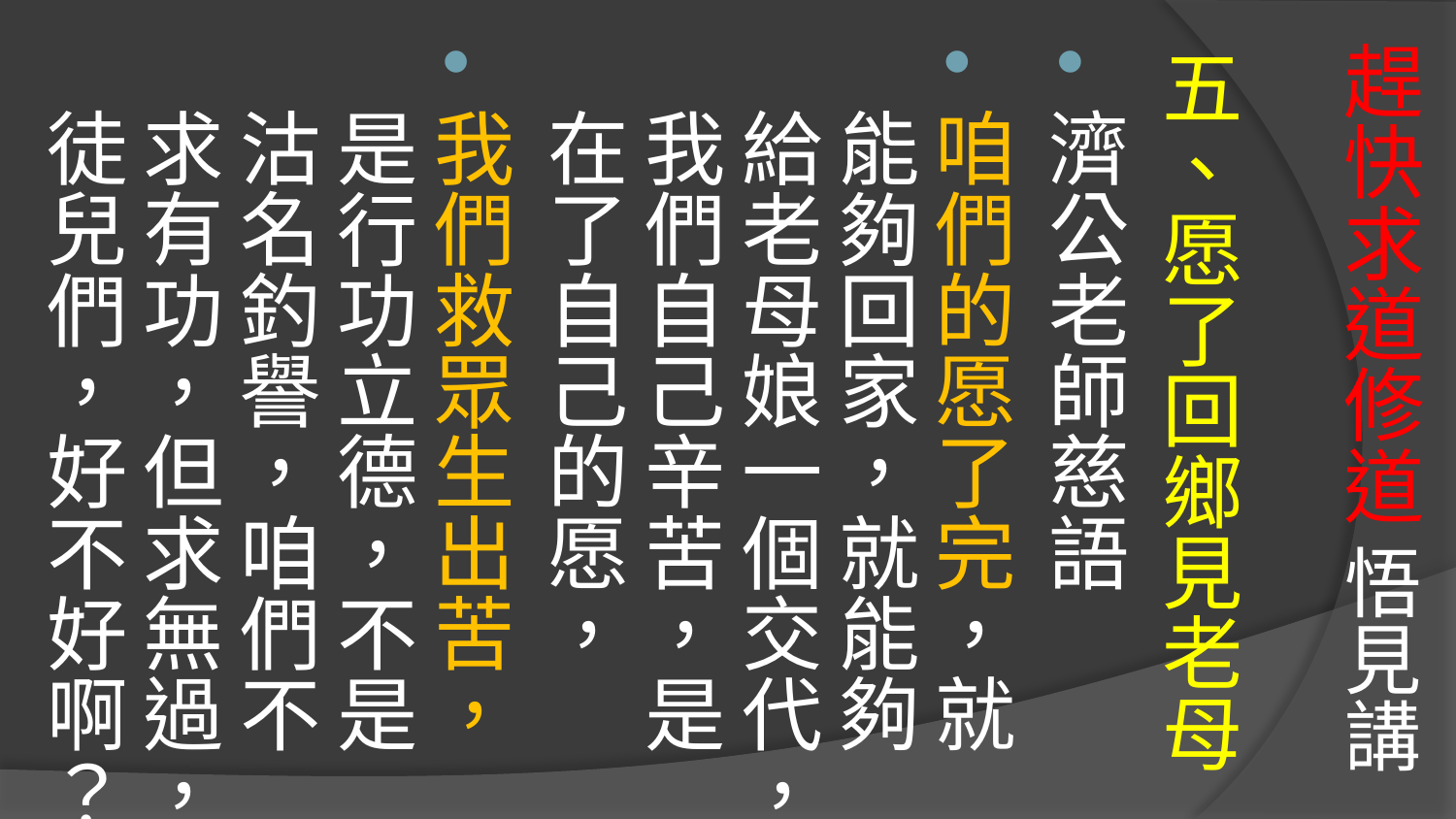

# 趕快求道修道 悟見講
五、愿了回鄉見老母
濟公老師慈語
咱們的愿了完，就能夠回家，就能夠給老母娘一個交代，我們自己辛苦，是在了自己的愿，
我們救眾生出苦，是行功立德，不是沽名釣譽，咱們不求有功，但求無過，徒兒們，好不好啊？